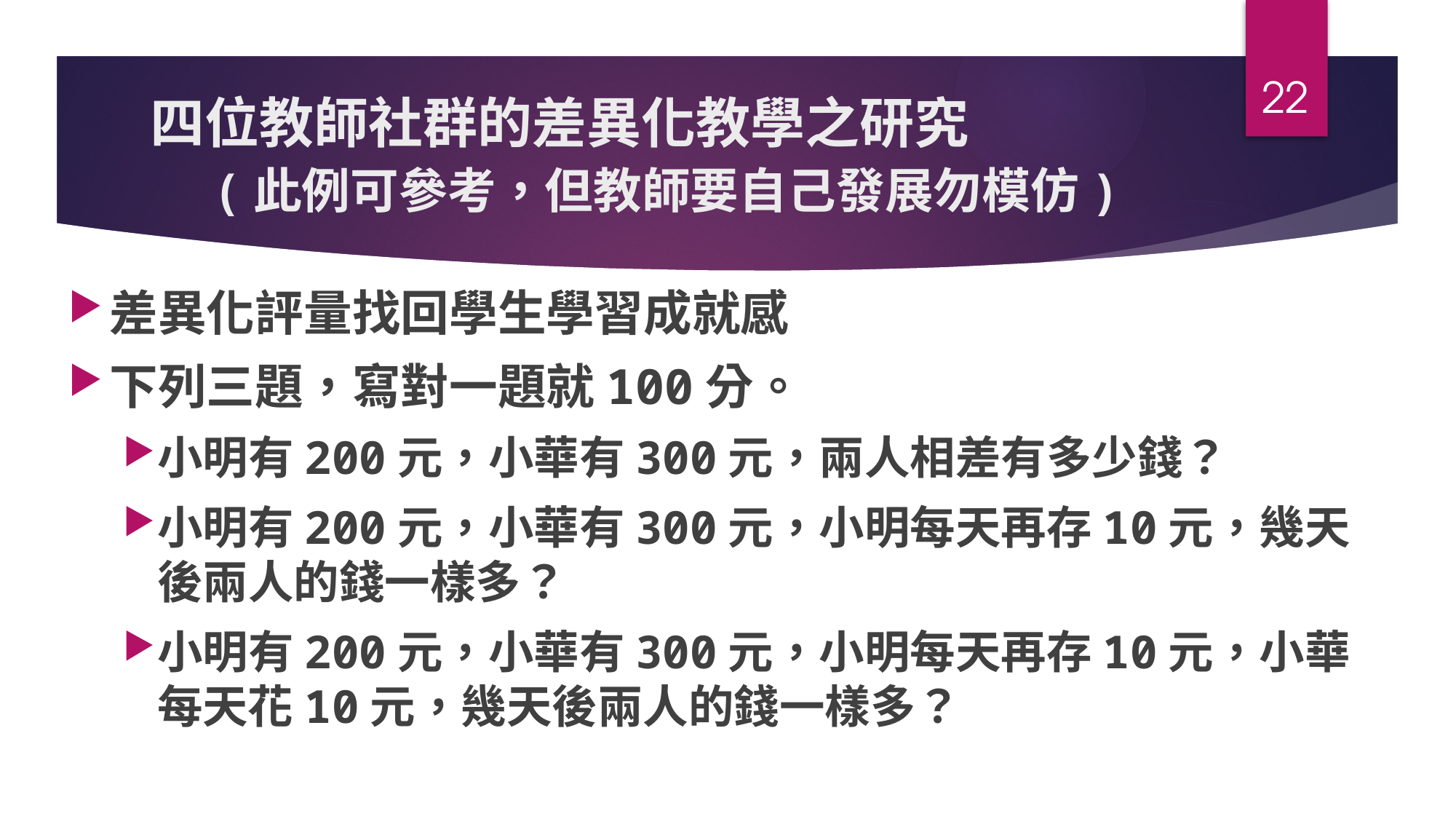

22
# 四位教師社群的差異化教學之研究 (此例可參考，但教師要自己發展勿模仿)
差異化評量找回學生學習成就感
下列三題，寫對一題就100分。
小明有200元，小華有300元，兩人相差有多少錢？
小明有200元，小華有300元，小明每天再存10元，幾天後兩人的錢一樣多？
小明有200元，小華有300元，小明每天再存10元，小華每天花10元，幾天後兩人的錢一樣多？